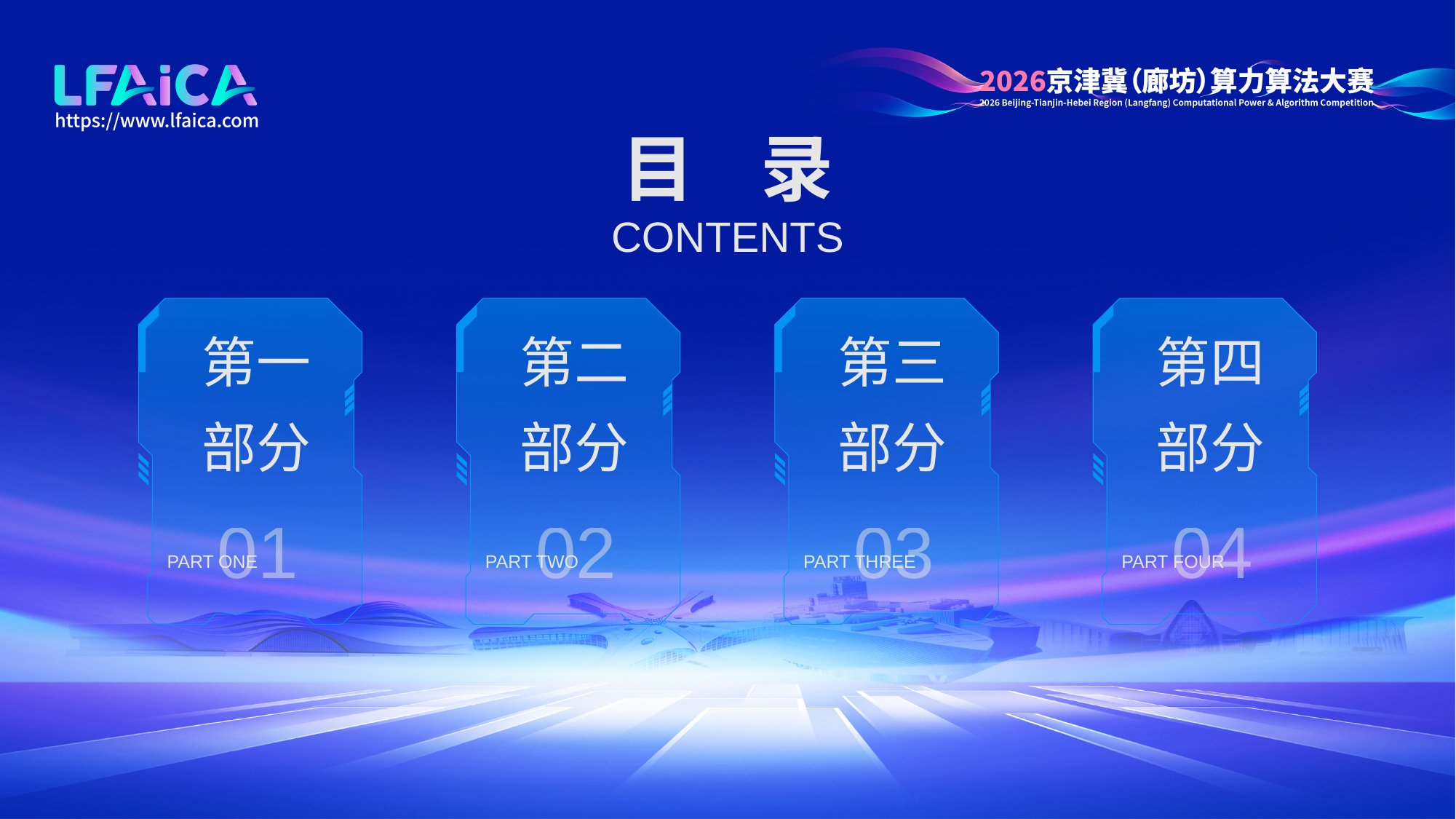

第一
部分

01
PART ONE

第二
部分

02
PART TWO

第三
部分

03
PART THREE

第四
部分

04
PART FOUR